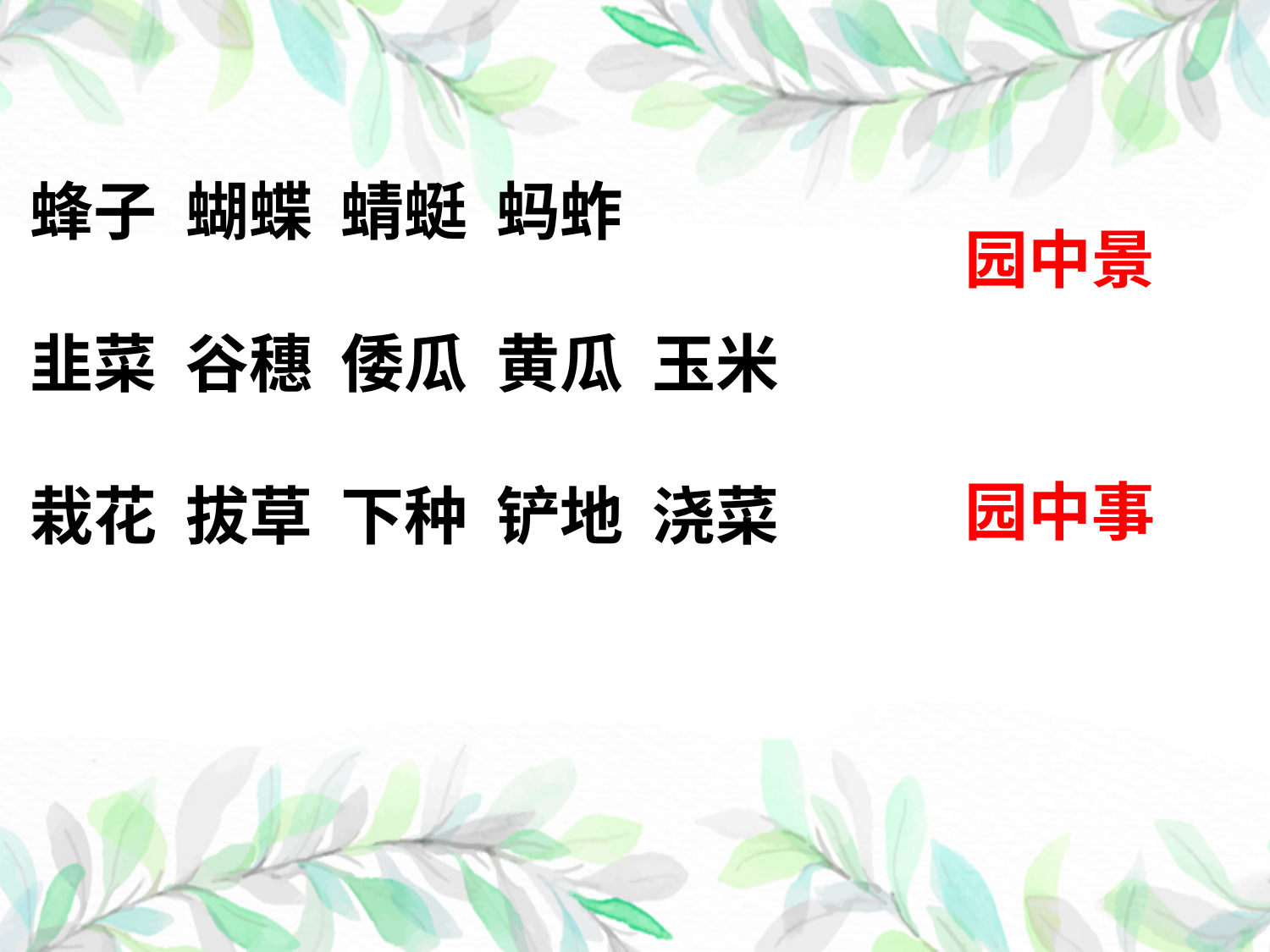

蜂子  蝴蝶  蜻蜓  蚂蚱

韭菜  谷穗  倭瓜  黄瓜  玉米

栽花  拔草  下种  铲地  浇菜
园中景
园中事